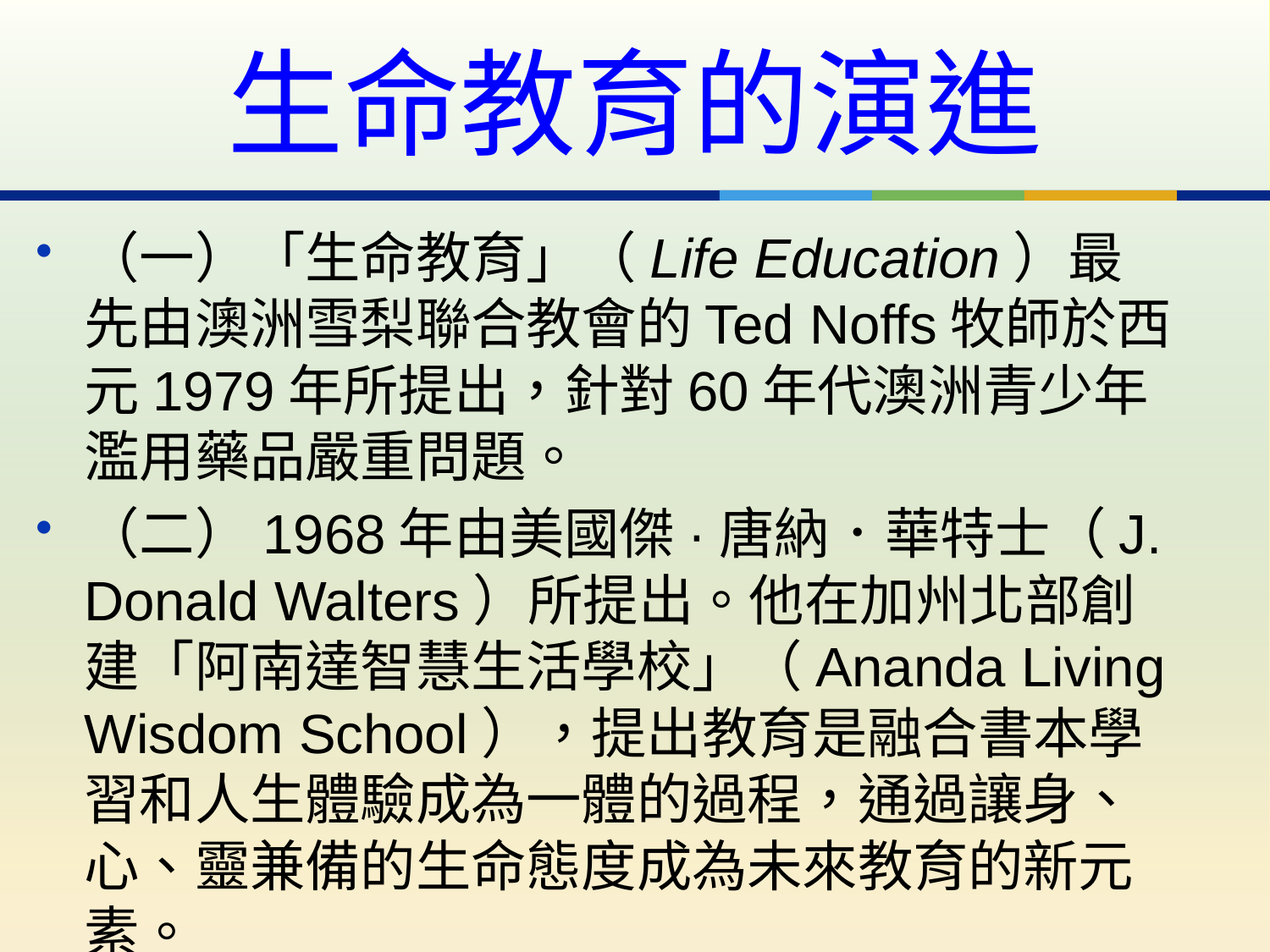

# 生命教育的演進
（一）「生命教育」（Life Education）最先由澳洲雪梨聯合教會的Ted Noffs牧師於西元1979年所提出，針對60年代澳洲青少年濫用藥品嚴重問題。
（二）1968年由美國傑·唐納．華特士（J. Donald Walters）所提出。他在加州北部創建「阿南達智慧生活學校」（Ananda Living Wisdom School），提出教育是融合書本學習和人生體驗成為一體的過程，通過讓身、心、靈兼備的生命態度成為未來教育的新元素。